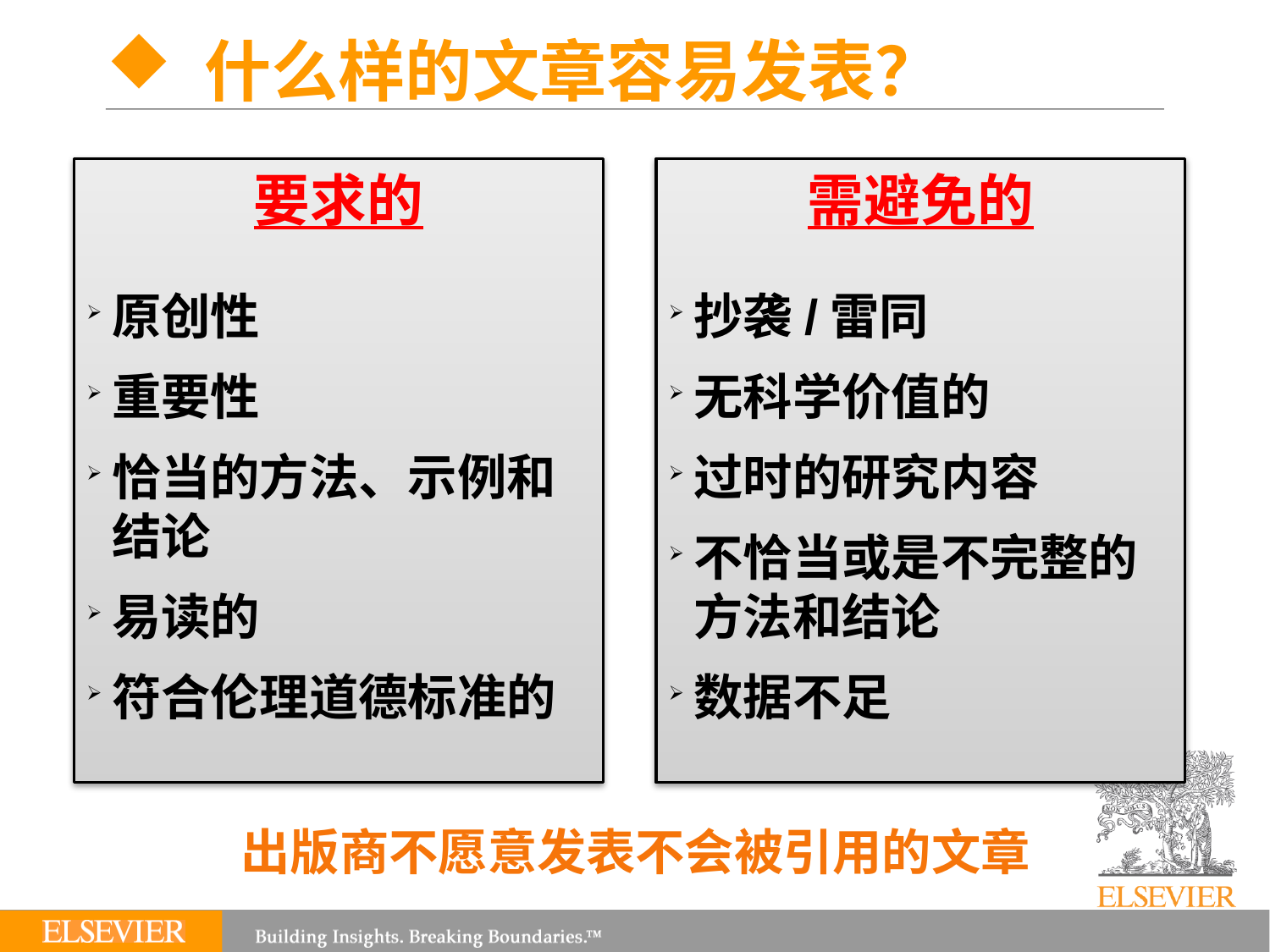

# 什么样的文章容易发表？
要求的
原创性
重要性
恰当的方法、示例和结论
易读的
符合伦理道德标准的
需避免的
抄袭/雷同
无科学价值的
过时的研究内容
不恰当或是不完整的方法和结论
数据不足
出版商不愿意发表不会被引用的文章